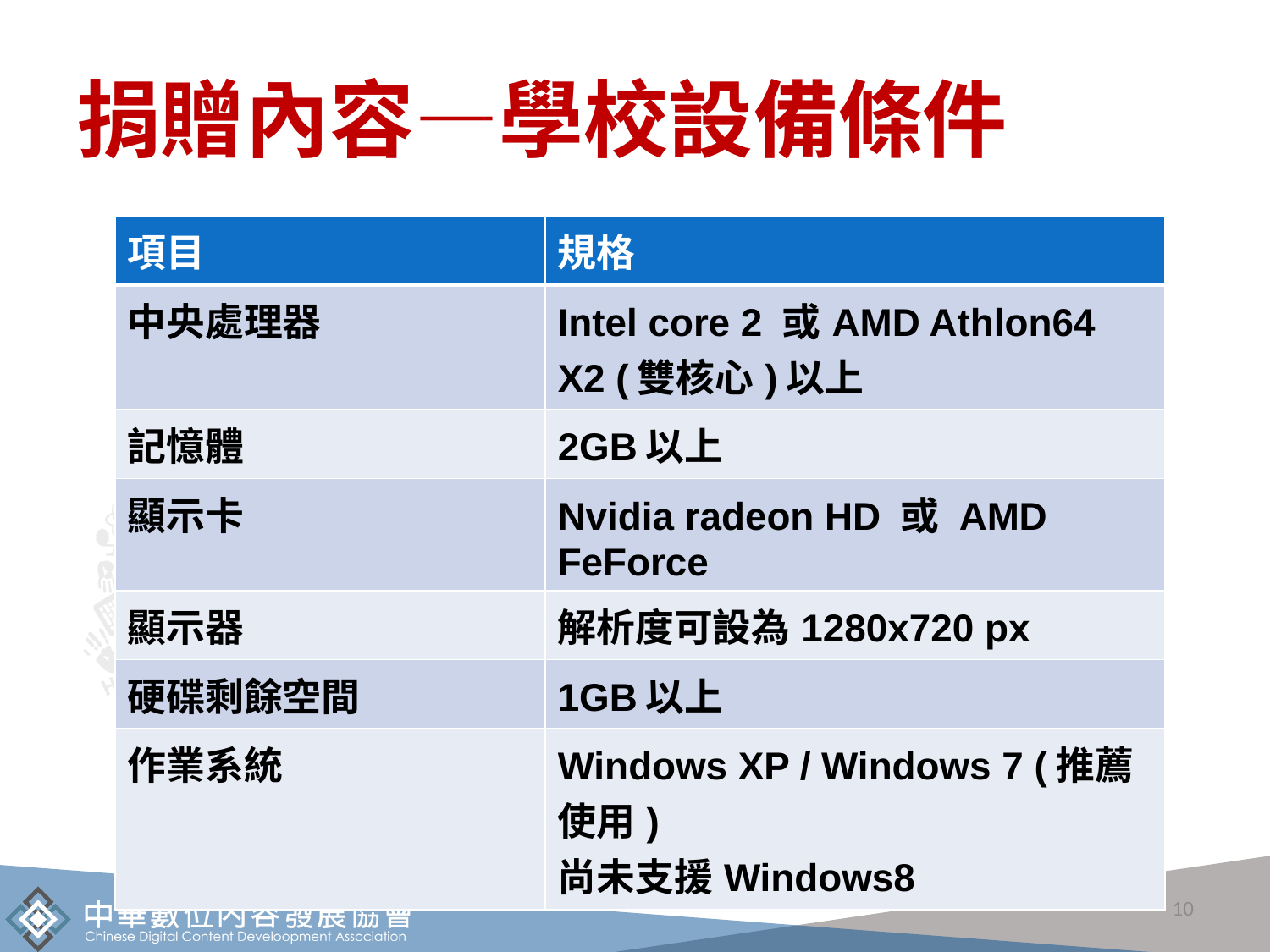

# 捐贈內容—學校設備條件
| 項目 | 規格 |
| --- | --- |
| 中央處理器 | Intel core 2 或AMD Athlon64 X2 (雙核心)以上 |
| 記憶體 | 2GB以上 |
| 顯示卡 | Nvidia radeon HD 或 AMD FeForce |
| 顯示器 | 解析度可設為1280x720 px |
| 硬碟剩餘空間 | 1GB以上 |
| 作業系統 | Windows XP / Windows 7 (推薦使用) 尚未支援Windows8 |
10